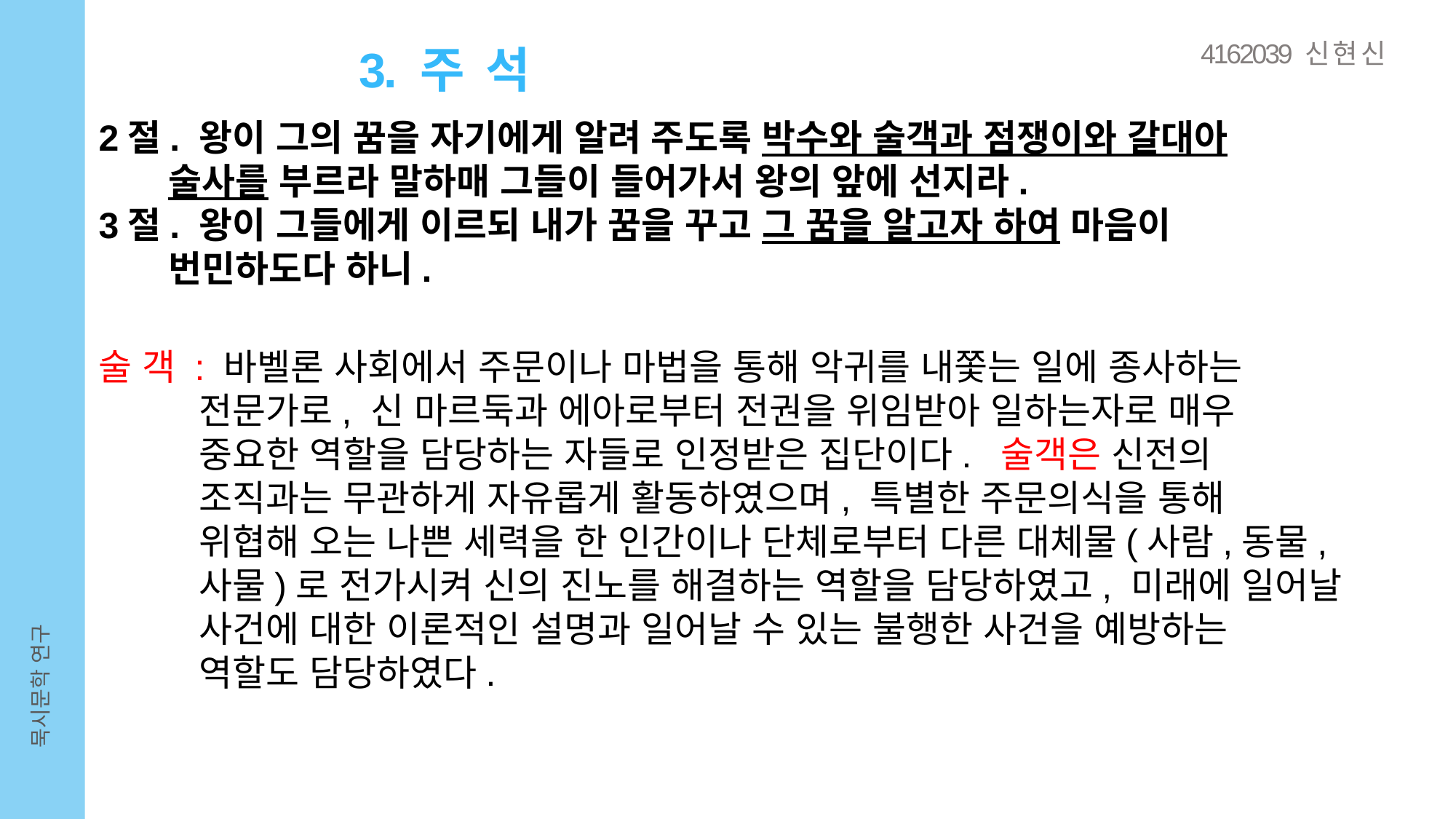

4162039 신 현 신
3. 주  석
2절. 왕이 그의 꿈을 자기에게 알려 주도록 박수와 술객과 점쟁이와 갈대아
      술사를 부르라 말하매 그들이 들어가서 왕의 앞에 선지라.
3절. 왕이 그들에게 이르되 내가 꿈을 꾸고 그 꿈을 알고자 하여 마음이
      번민하도다 하니.

술 객 : 바벨론 사회에서 주문이나 마법을 통해 악귀를 내쫓는 일에 종사하는
         전문가로, 신 마르둑과 에아로부터 전권을 위임받아 일하는자로 매우
         중요한 역할을 담당하는 자들로 인정받은 집단이다.  술객은 신전의
         조직과는 무관하게 자유롭게 활동하였으며, 특별한 주문의식을 통해
         위협해 오는 나쁜 세력을 한 인간이나 단체로부터 다른 대체물(사람,동물,
         사물)로 전가시켜 신의 진노를 해결하는 역할을 담당하였고, 미래에 일어날
         사건에 대한 이론적인 설명과 일어날 수 있는 불행한 사건을 예방하는
         역할도 담당하였다.
묵시문학 연구